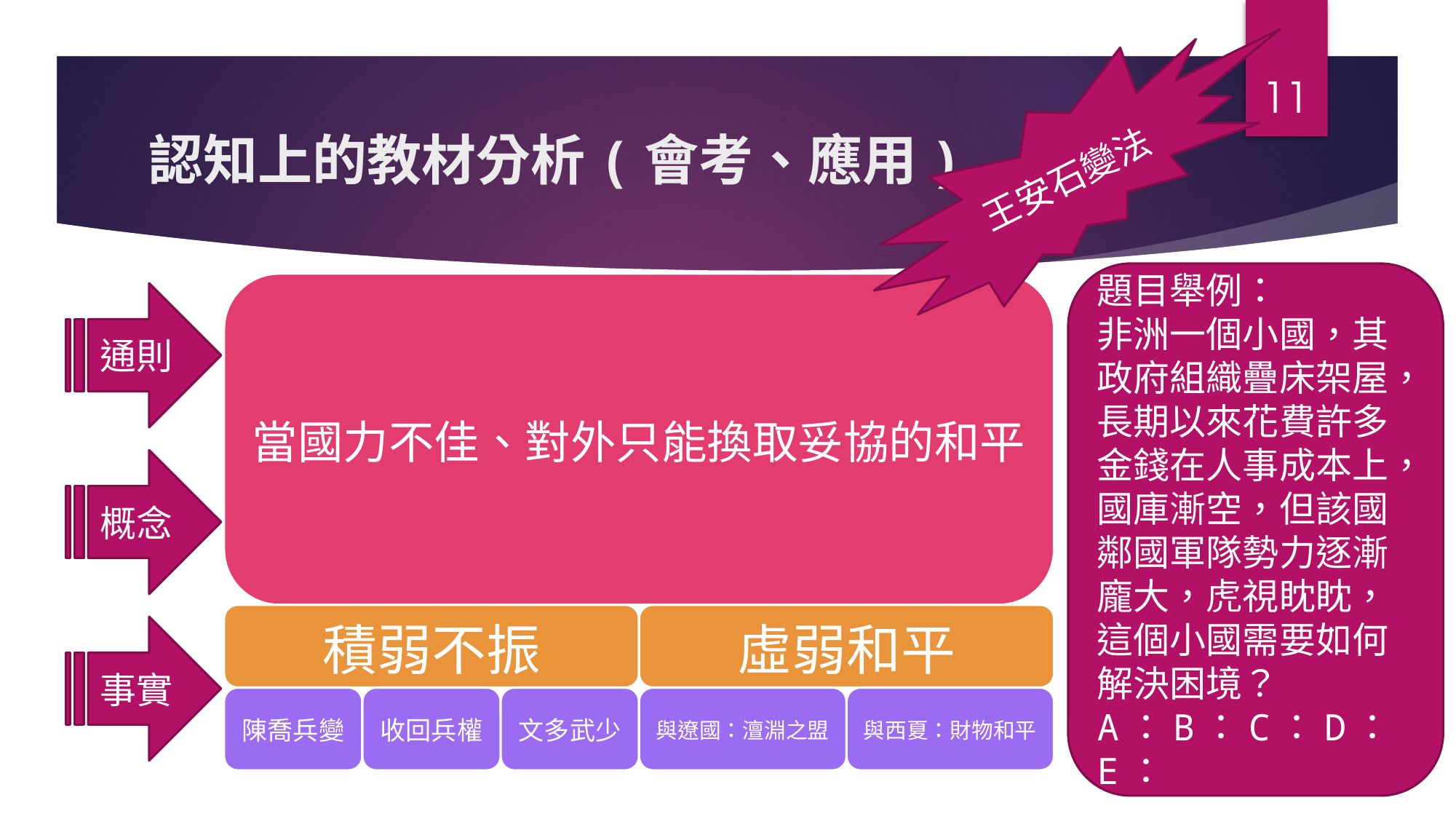

11
王安石變法
# 認知上的教材分析(會考、應用)
題目舉例：
非洲一個小國，其政府組織疊床架屋，長期以來花費許多金錢在人事成本上，國庫漸空，但該國鄰國軍隊勢力逐漸龐大，虎視眈眈，這個小國需要如何解決困境？
A：B：C：D：E：
當國力不佳、對外只能換取妥協的和平
積弱不振
陳喬兵變
收回兵權
虛弱和平
與遼國：澶淵之盟
與西夏：財物和平
文多武少
通則
概念
事實